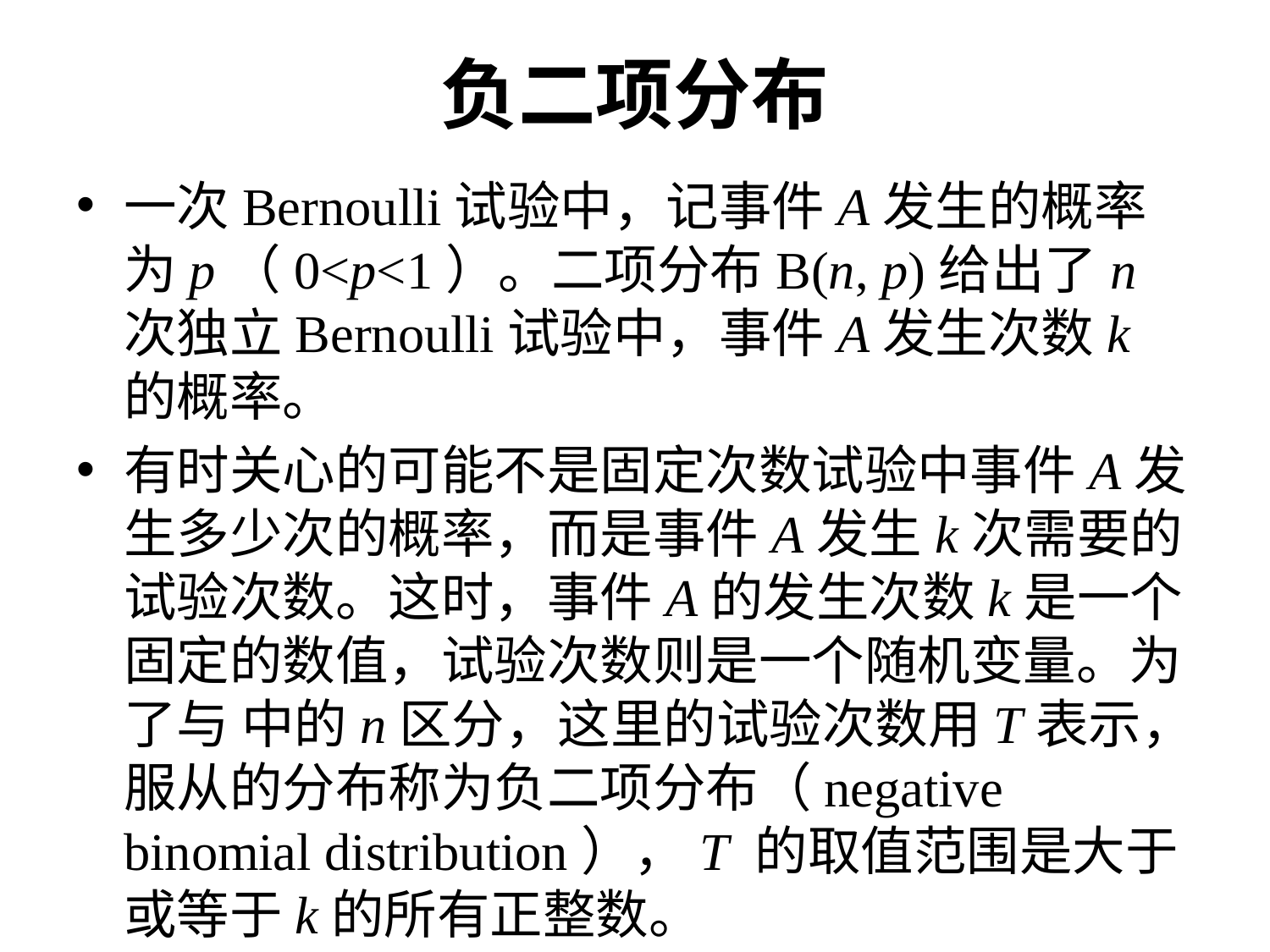

# 负二项分布
一次Bernoulli试验中，记事件A发生的概率为p（0<p<1）。二项分布B(n, p)给出了n次独立Bernoulli试验中，事件A发生次数k的概率。
有时关心的可能不是固定次数试验中事件A发生多少次的概率，而是事件A发生k次需要的试验次数。这时，事件A的发生次数k是一个固定的数值，试验次数则是一个随机变量。为了与 中的n区分，这里的试验次数用T表示，服从的分布称为负二项分布（negative binomial distribution），T 的取值范围是大于或等于k的所有正整数。